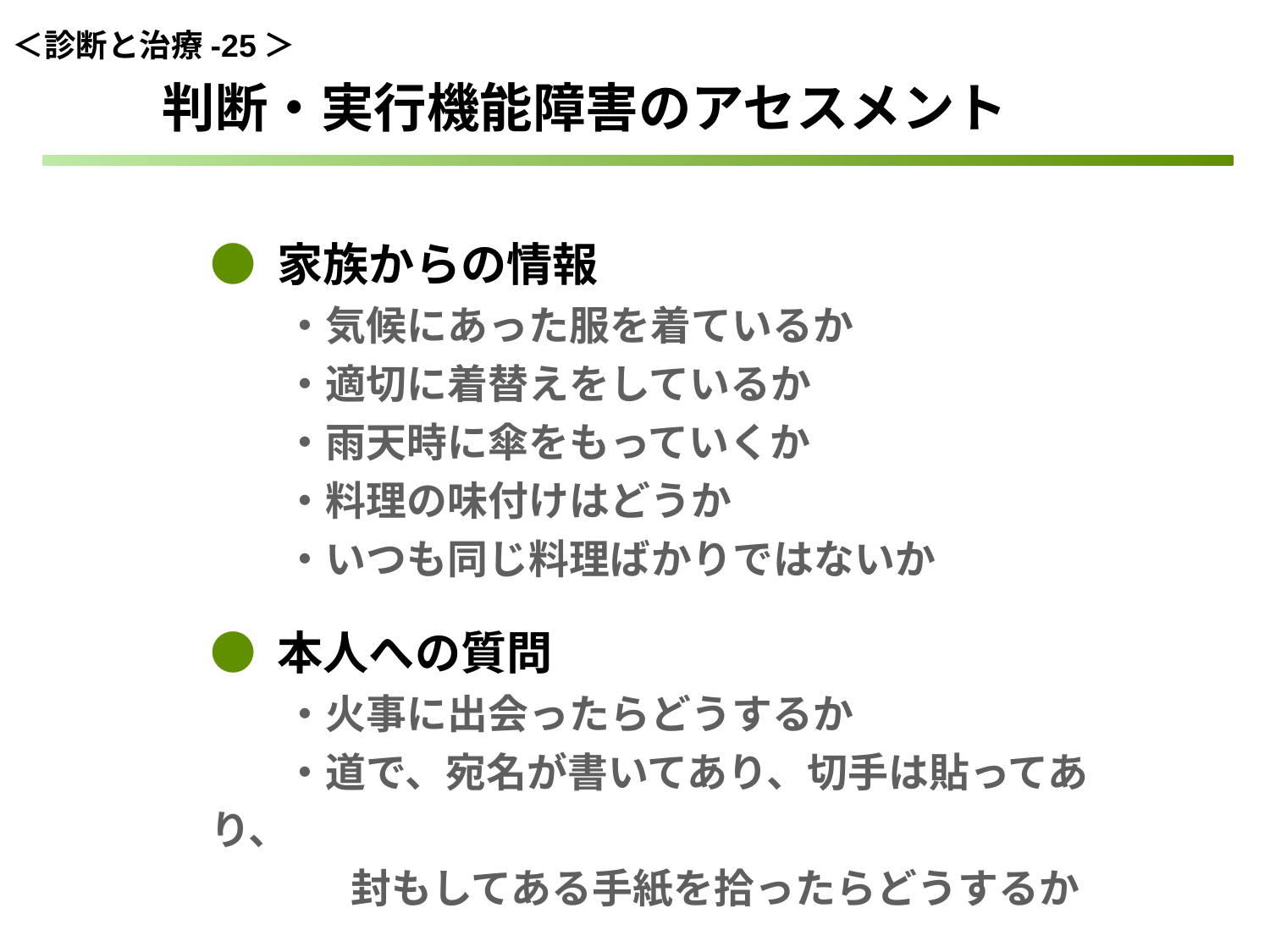

＜診断と治療-25＞
判断・実行機能障害のアセスメント

● 家族からの情報
       ・気候にあった服を着ているか
       ・適切に着替えをしているか
       ・雨天時に傘をもっていくか
       ・料理の味付けはどうか
       ・いつも同じ料理ばかりではないか

● 本人への質問
       ・火事に出会ったらどうするか
       ・道で、宛名が書いてあり、切手は貼ってあり、
　 　　  封もしてある手紙を拾ったらどうするか